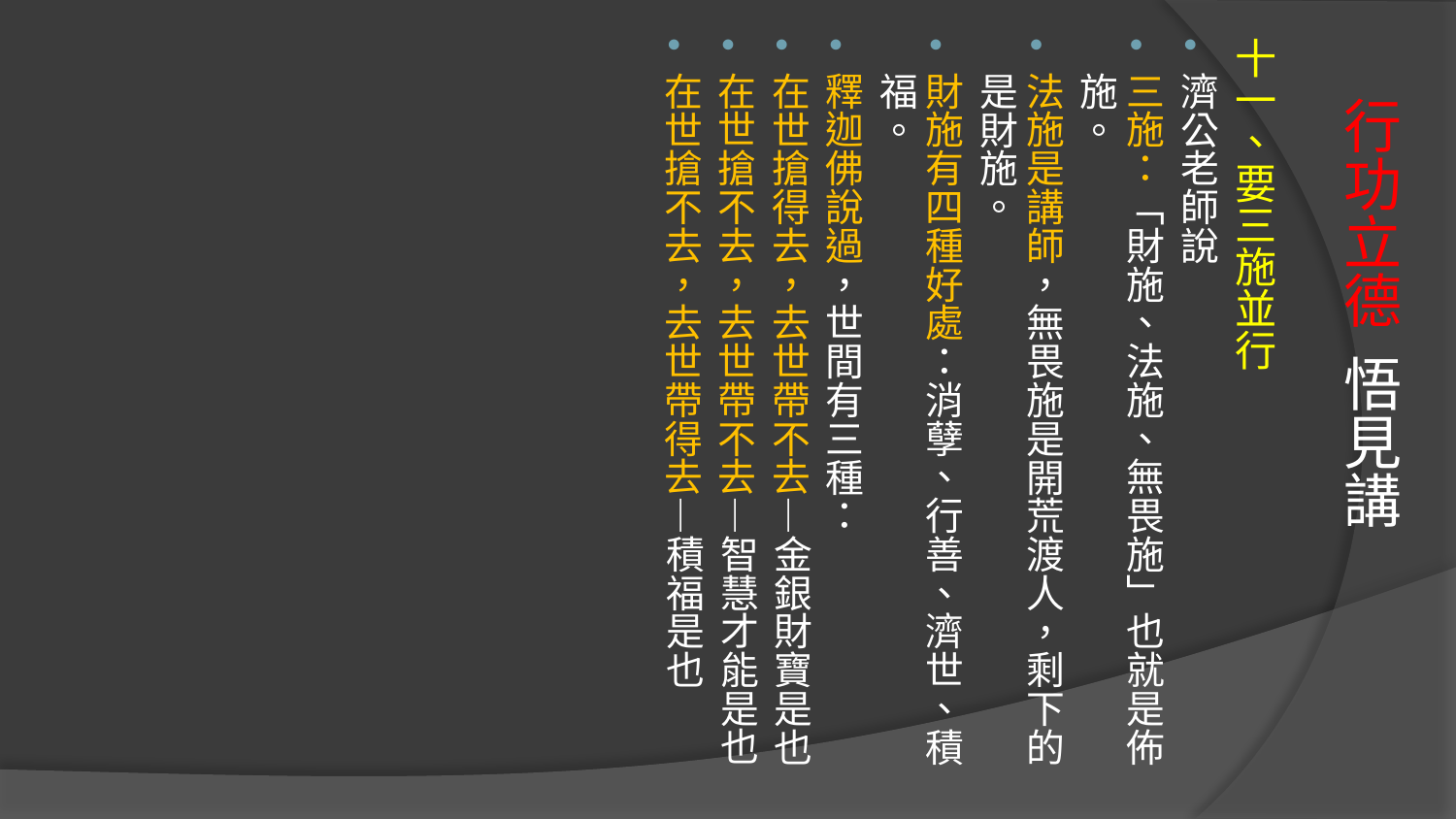

十一、要三施並行
濟公老師說
三施：「財施、法施、無畏施」也就是佈施。
法施是講師，無畏施是開荒渡人，剩下的是財施。
財施有四種好處：消孽、行善、濟世、積福。
釋迦佛說過，世間有三種：
在世搶得去，去世帶不去—金銀財寶是也
在世搶不去，去世帶不去—智慧才能是也
在世搶不去，去世帶得去—積福是也

# 行功立德  悟見講